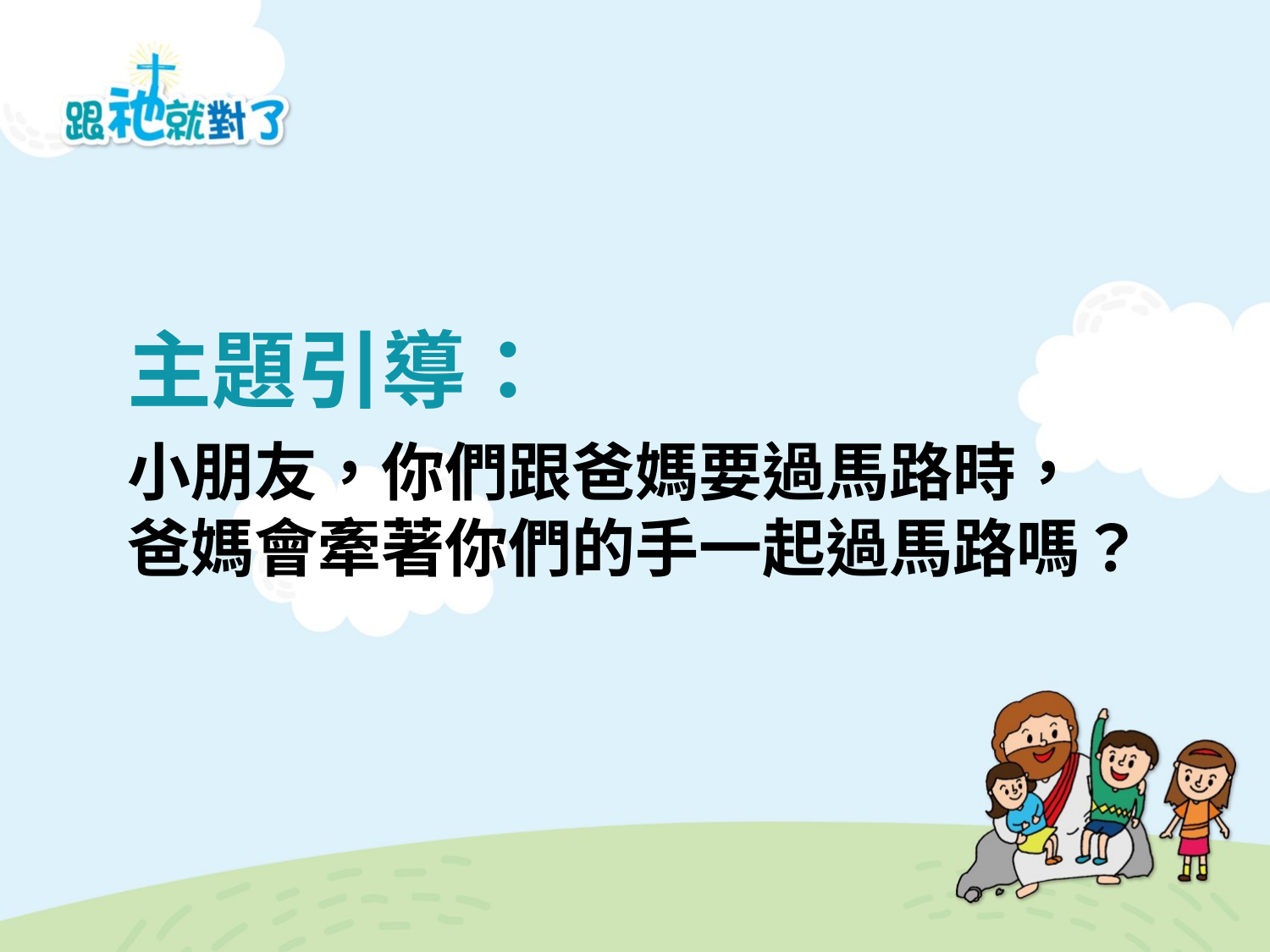

主題引導：
小朋友，你們跟爸媽要過馬路時，爸媽會牽著你們的手一起過馬路嗎？